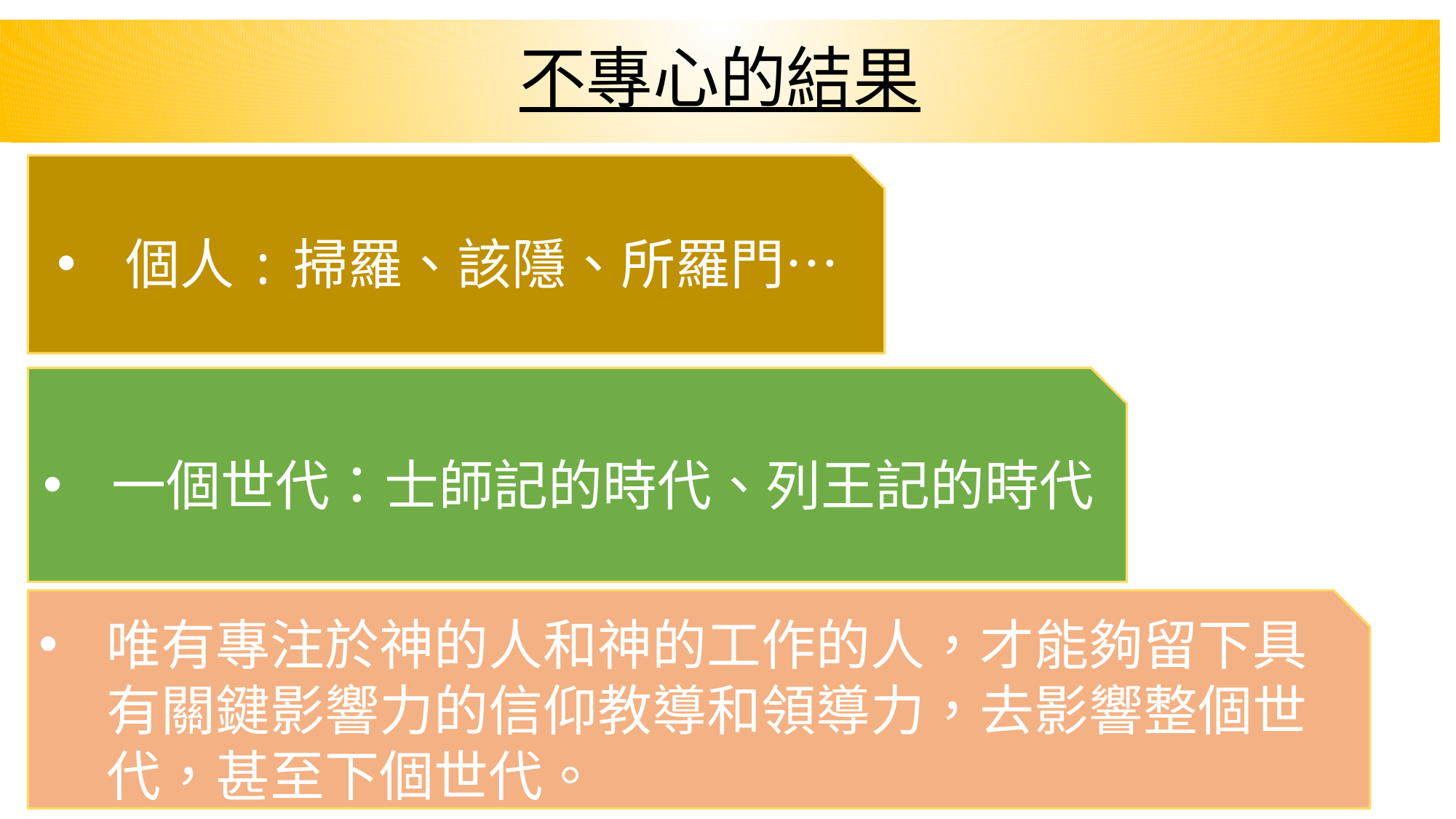

# 不專心的結果
個人:掃羅、該隱、所羅門…
一個世代：士師記的時代、列王記的時代
唯有專注於神的人和神的工作的人，才能夠留下具有關鍵影響力的信仰教導和領導力，去影響整個世代，甚至下個世代。
進入神所命定的福